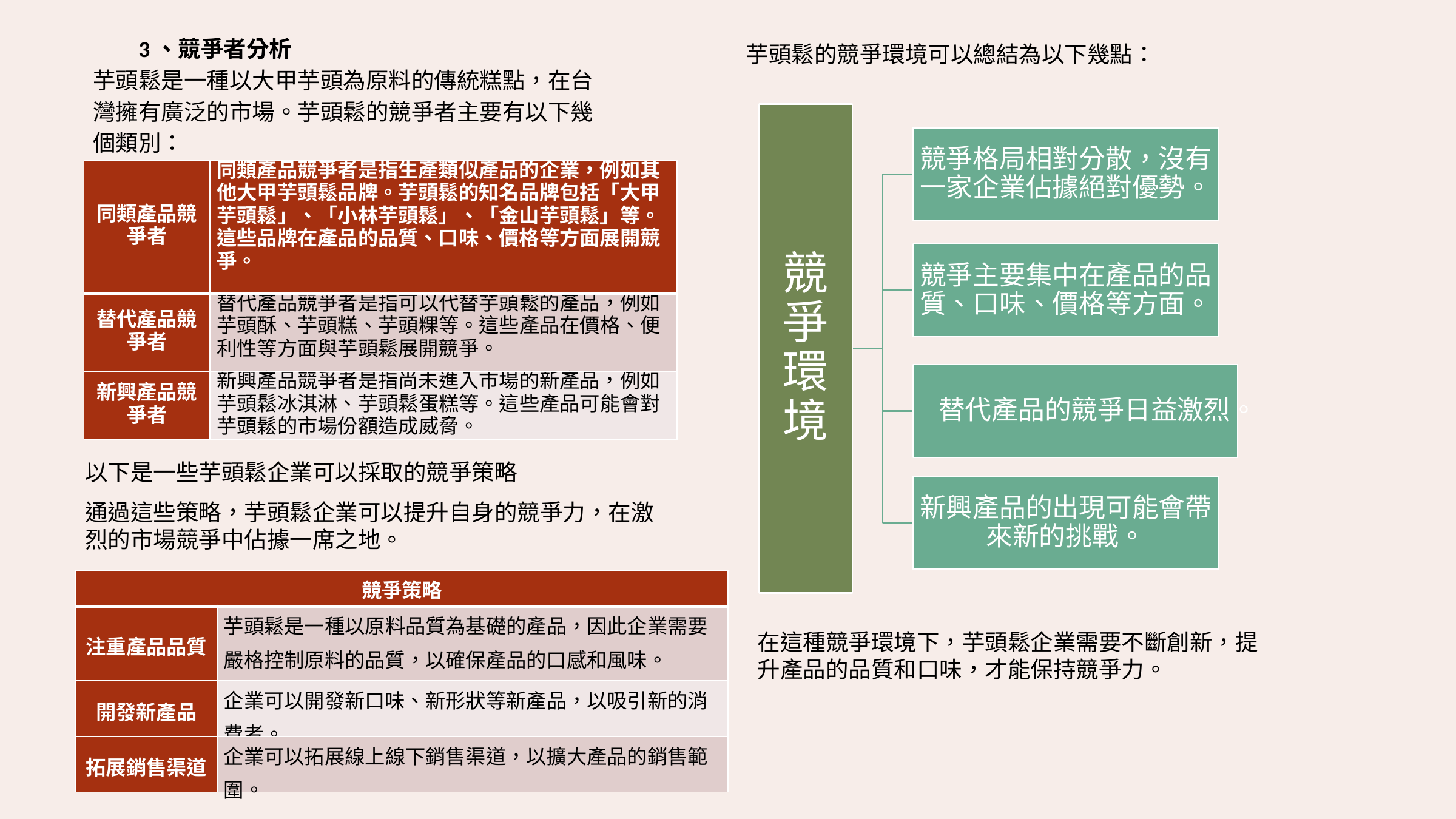

3、競爭者分析
芋頭鬆是一種以大甲芋頭為原料的傳統糕點，在台灣擁有廣泛的市場。芋頭鬆的競爭者主要有以下幾個類別：

芋頭鬆的競爭環境可以總結為以下幾點：

競爭環境
競爭格局相對分散，沒有一家企業佔據絕對優勢。
競爭主要集中在產品的品質、口味、價格等方面。
  替代產品的競爭日益激烈。
新興產品的出現可能會帶來新的挑戰。
| 同類產品競爭者 | 同類產品競爭者是指生產類似產品的企業，例如其他大甲芋頭鬆品牌。芋頭鬆的知名品牌包括「大甲芋頭鬆」、「小林芋頭鬆」、「金山芋頭鬆」等。這些品牌在產品的品質、口味、價格等方面展開競爭。 |
| --- | --- |
| 替代產品競爭者 | 替代產品競爭者是指可以代替芋頭鬆的產品，例如芋頭酥、芋頭糕、芋頭粿等。這些產品在價格、便利性等方面與芋頭鬆展開競爭。 |
| 新興產品競爭者 | 新興產品競爭者是指尚未進入市場的新產品，例如芋頭鬆冰淇淋、芋頭鬆蛋糕等。這些產品可能會對芋頭鬆的市場份額造成威脅。 |
以下是一些芋頭鬆企業可以採取的競爭策略
通過這些策略，芋頭鬆企業可以提升自身的競爭力，在激烈的市場競爭中佔據一席之地。

| 競爭策略 |  |
| --- | --- |
| 注重產品品質 | 芋頭鬆是一種以原料品質為基礎的產品，因此企業需要嚴格控制原料的品質，以確保產品的口感和風味。 |
| 開發新產品 | 企業可以開發新口味、新形狀等新產品，以吸引新的消費者。 |
| 拓展銷售渠道 | 企業可以拓展線上線下銷售渠道，以擴大產品的銷售範圍。 |
在這種競爭環境下，芋頭鬆企業需要不斷創新，提升產品的品質和口味，才能保持競爭力。